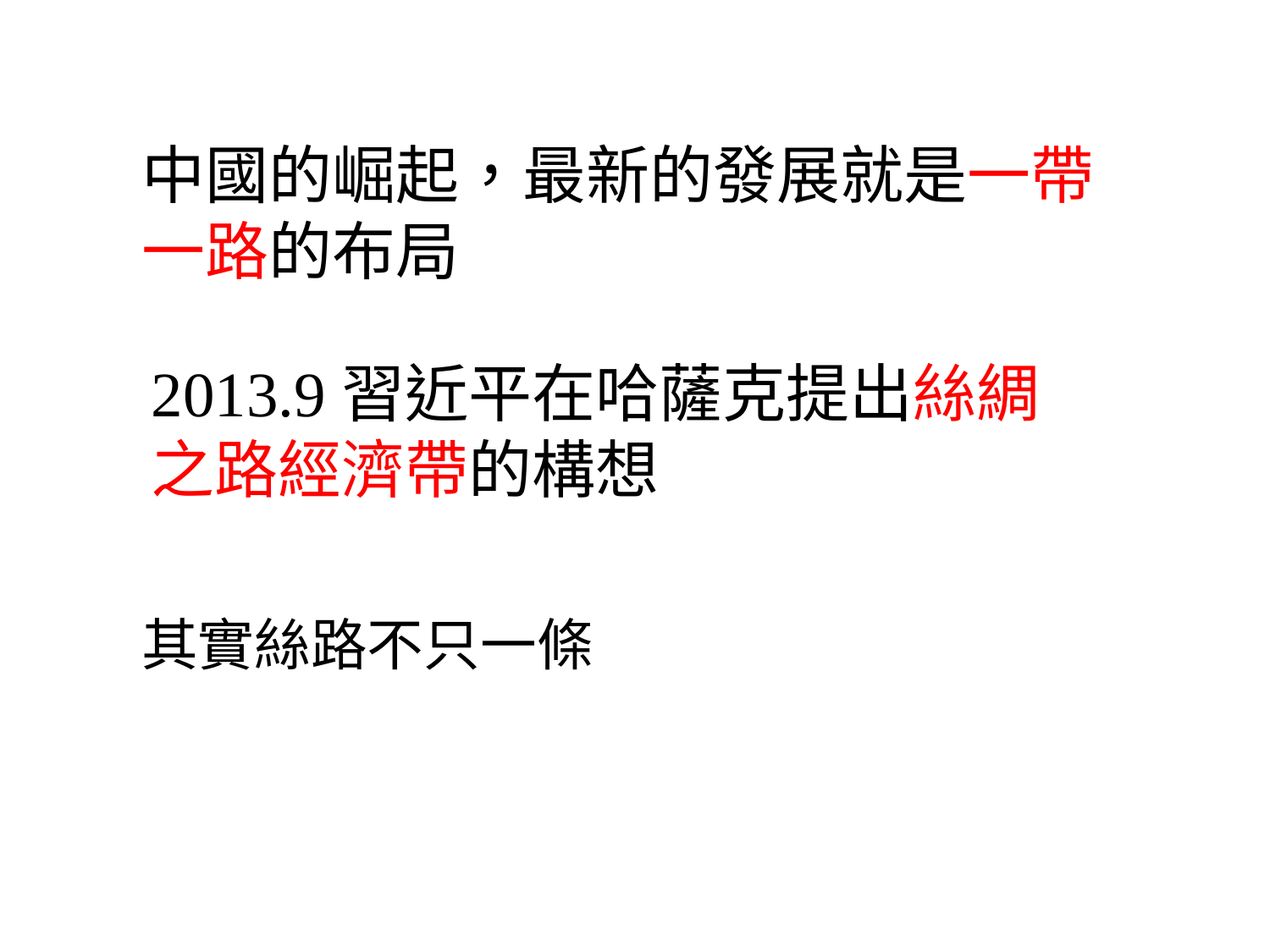

中國的崛起，最新的發展就是一帶一路的布局
2013.9習近平在哈薩克提出絲綢之路經濟帶的構想
其實絲路不只一條